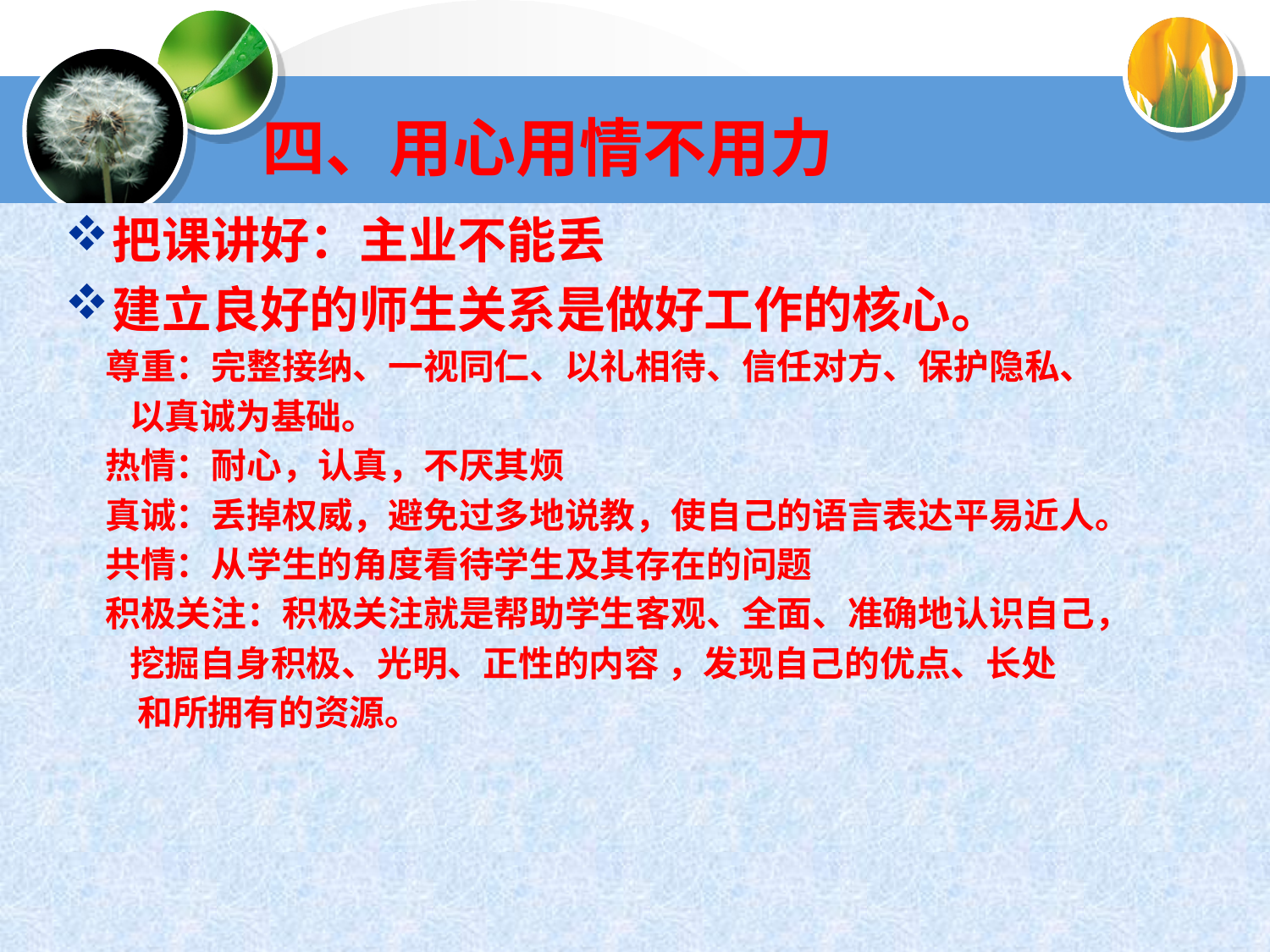

四、用心用情不用力

把课讲好：主业不能丢
建立良好的师生关系是做好工作的核心。
    尊重：完整接纳、一视同仁、以礼相待、信任对方、保护隐私、
       以真诚为基础。
    热情：耐心，认真，不厌其烦
    真诚：丢掉权威，避免过多地说教，使自己的语言表达平易近人。
    共情：从学生的角度看待学生及其存在的问题
    积极关注：积极关注就是帮助学生客观、全面、准确地认识自己，
       挖掘自身积极、光明、正性的内容 ，发现自己的优点、长处
        和所拥有的资源。